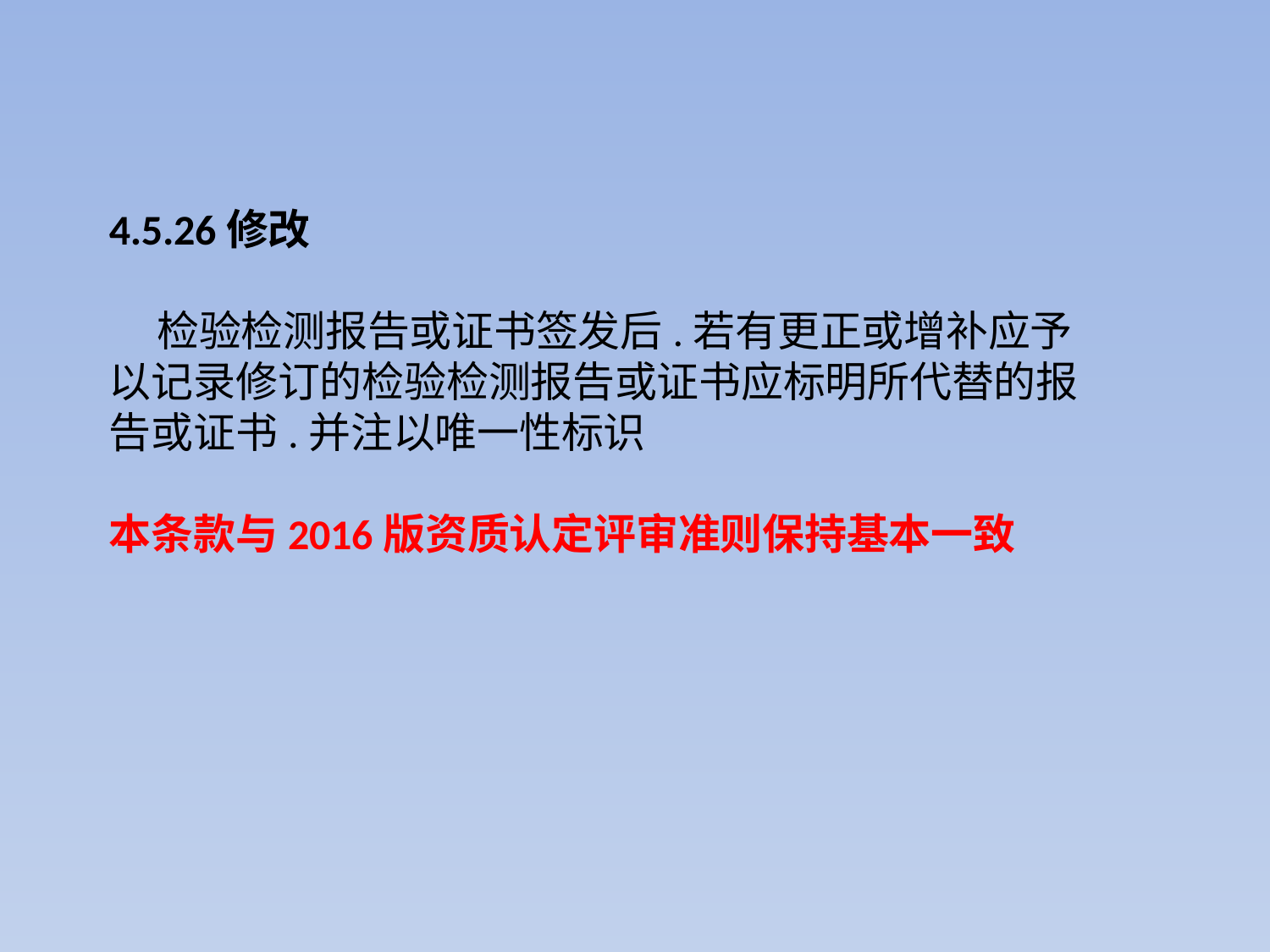

4.5.26修改

    检验检测报告或证书签发后.若有更正或增补应予以记录修订的检验检测报告或证书应标明所代替的报告或证书.并注以唯一性标识

本条款与2016版资质认定评审准则保持基本一致